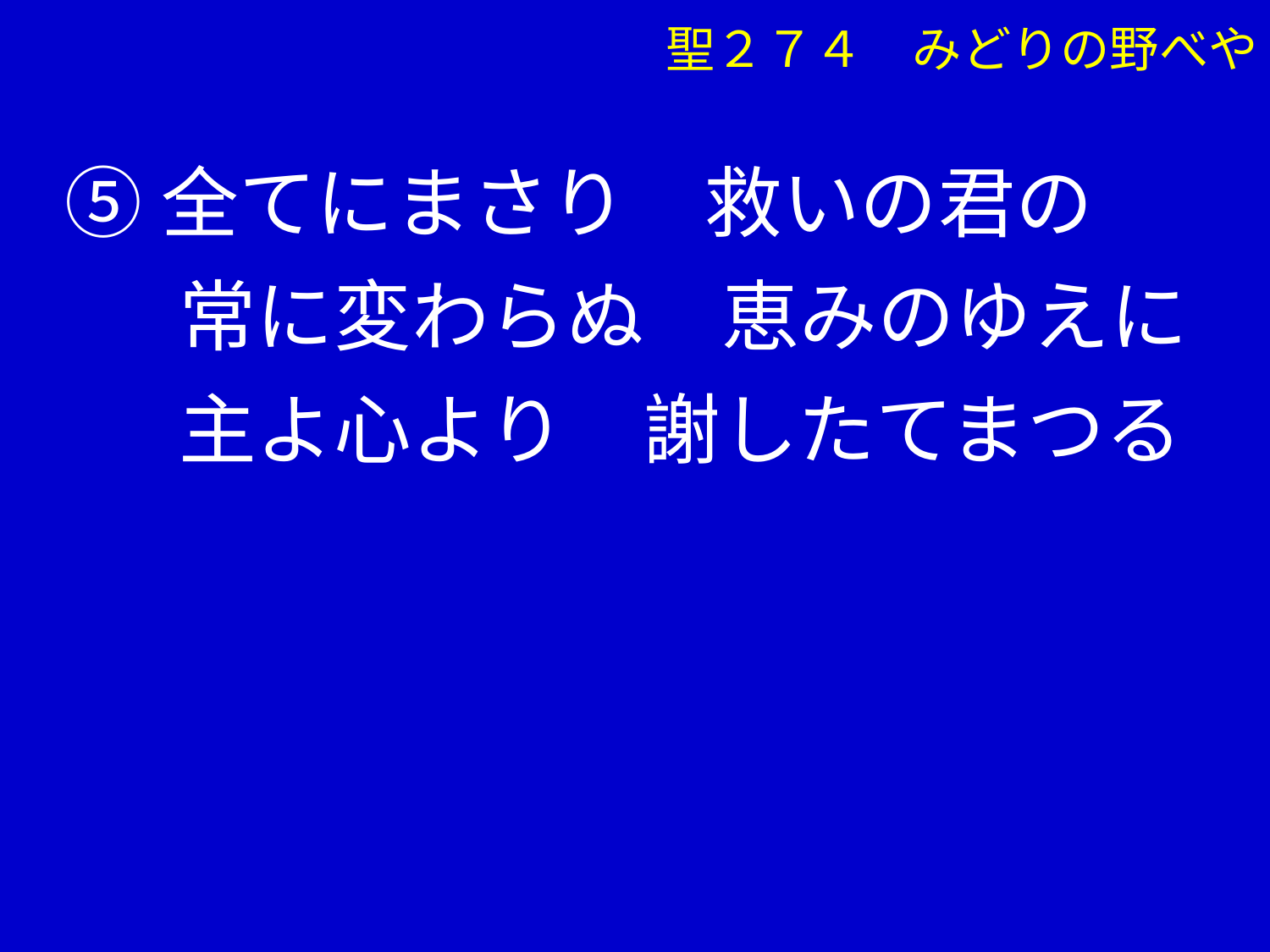

聖２７４　みどりの野べや
⑤全てにまさり　救いの君の
 　常に変わらぬ　恵みのゆえに
 　主よ心より　謝したてまつる